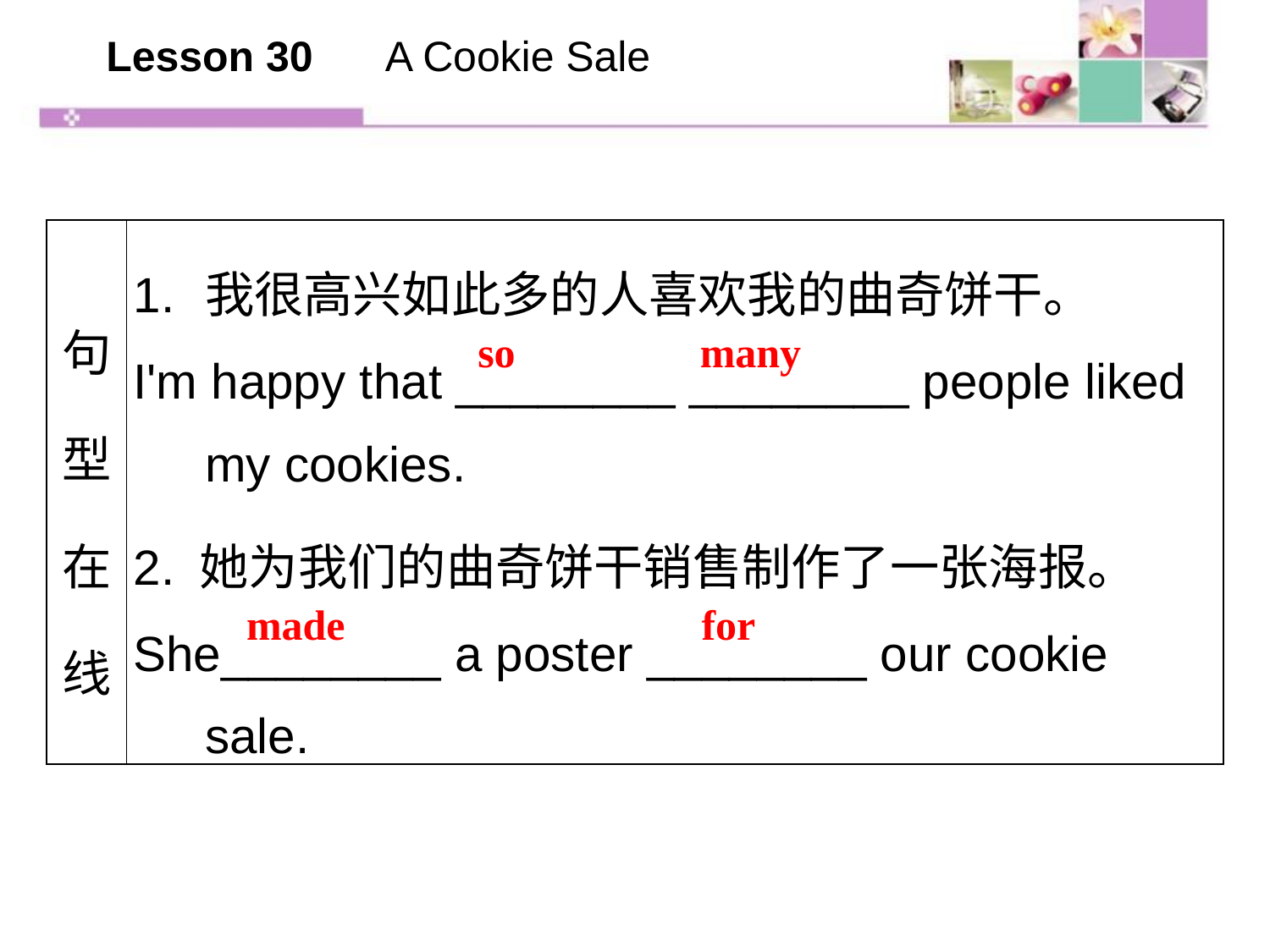

Lesson 30　 A Cookie Sale
| 句型在线 | 我很高兴如此多的人喜欢我的曲奇饼干。 I'm happy that \_\_\_\_\_\_\_\_ \_\_\_\_\_\_\_\_ people liked my cookies. 2. 她为我们的曲奇饼干销售制作了一张海报。 She\_\_\_\_\_\_\_\_ a poster \_\_\_\_\_\_\_\_ our cookie sale. |
| --- | --- |
so 	         many
made 			       for